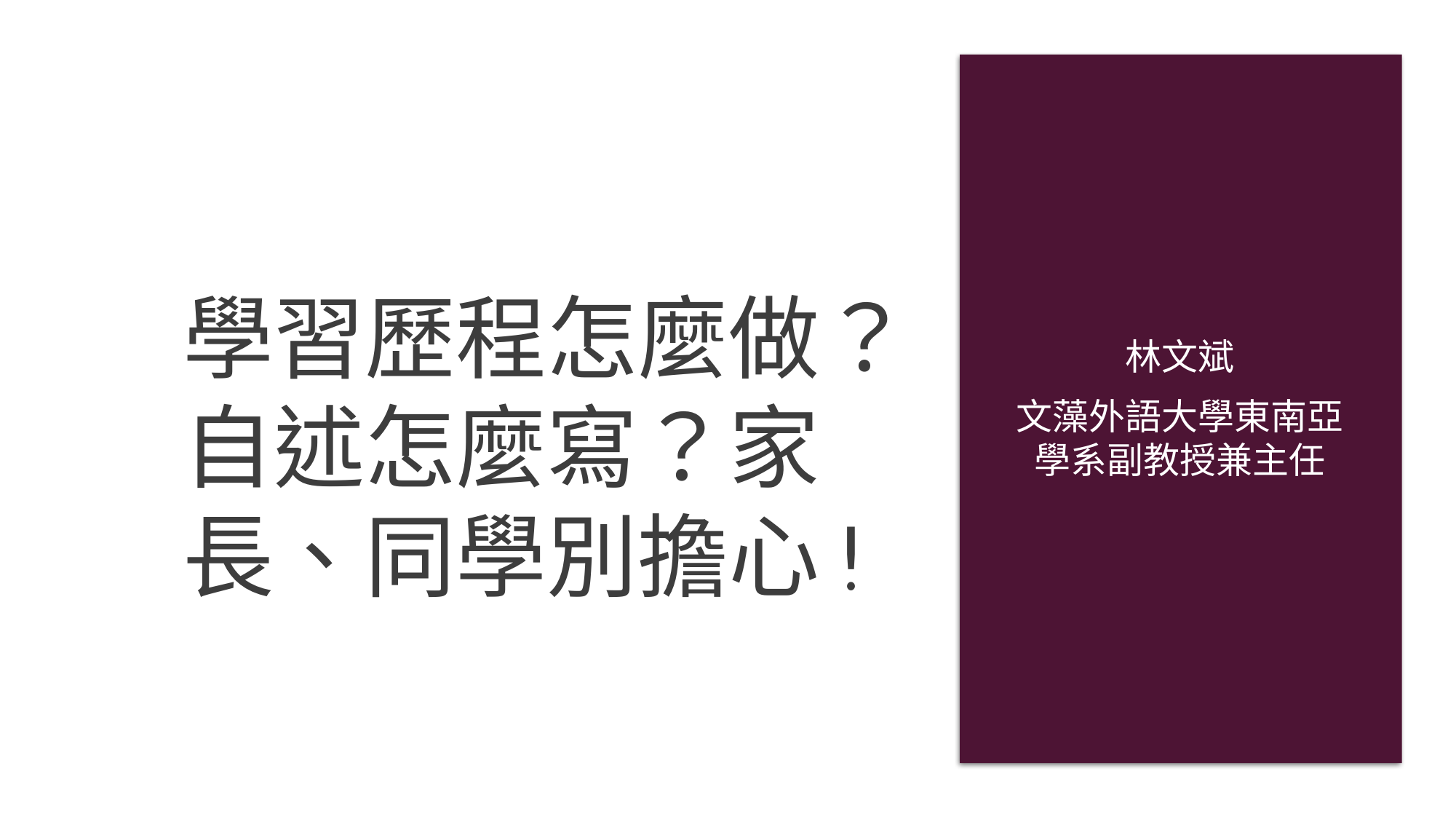

林文斌
文藻外語大學東南亞學系副教授兼主任
# 學習歷程怎麼做？自述怎麼寫？家長、同學別擔心!